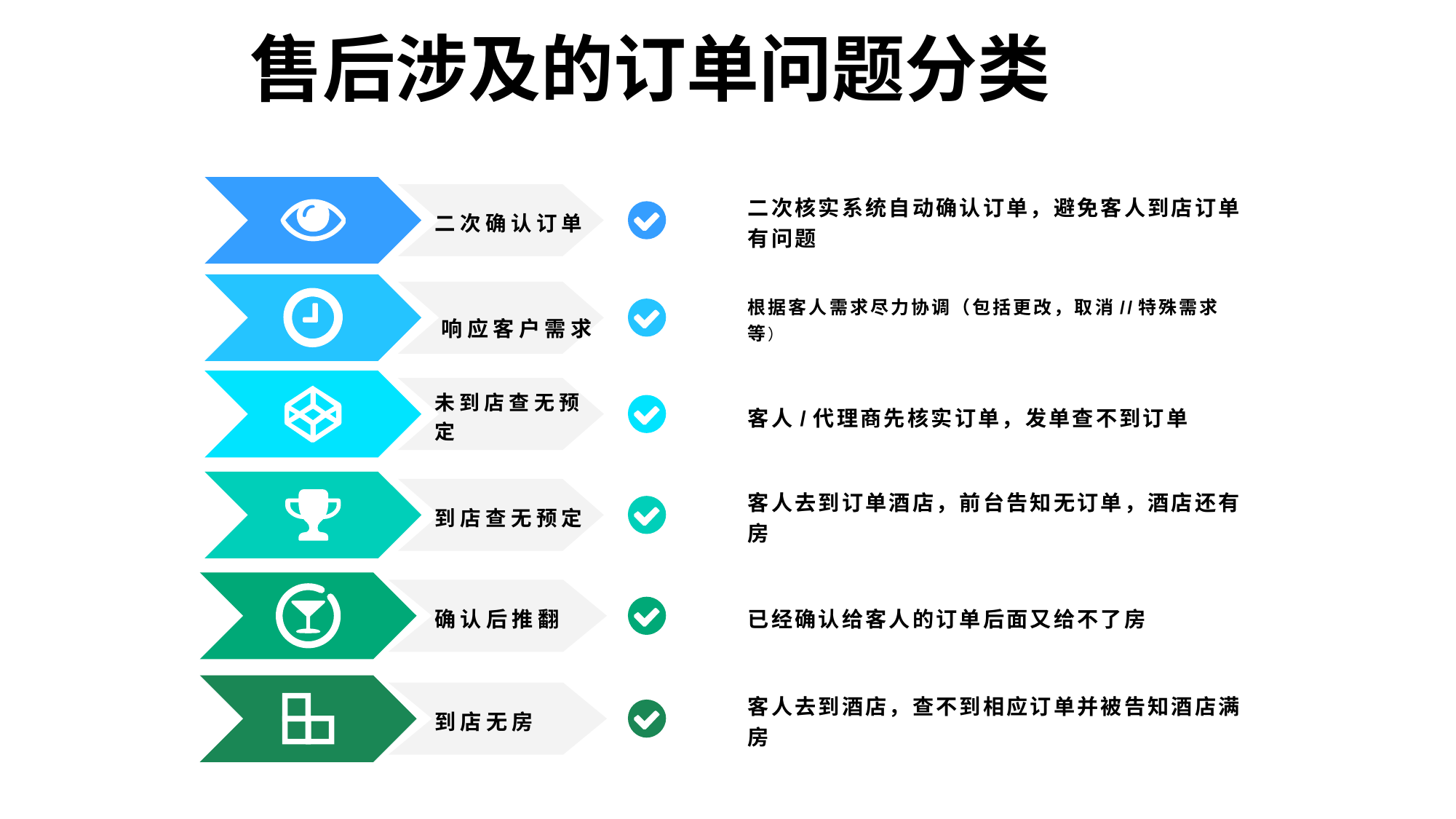

售后涉及的订单问题分类

二次确认订单
二次核实系统自动确认订单，避免客人到店订单有问题

根据客人需求尽力协调（包括更改，取消//特殊需求等）

响应客户需求

未到店查无预定
客人/代理商先核实订单，发单查不到订单

到店查无预定
客人去到订单酒店，前台告知无订单，酒店还有房

确认后推翻

已经确认给客人的订单后面又给不了房

到店无房
客人去到酒店，查不到相应订单并被告知酒店满房